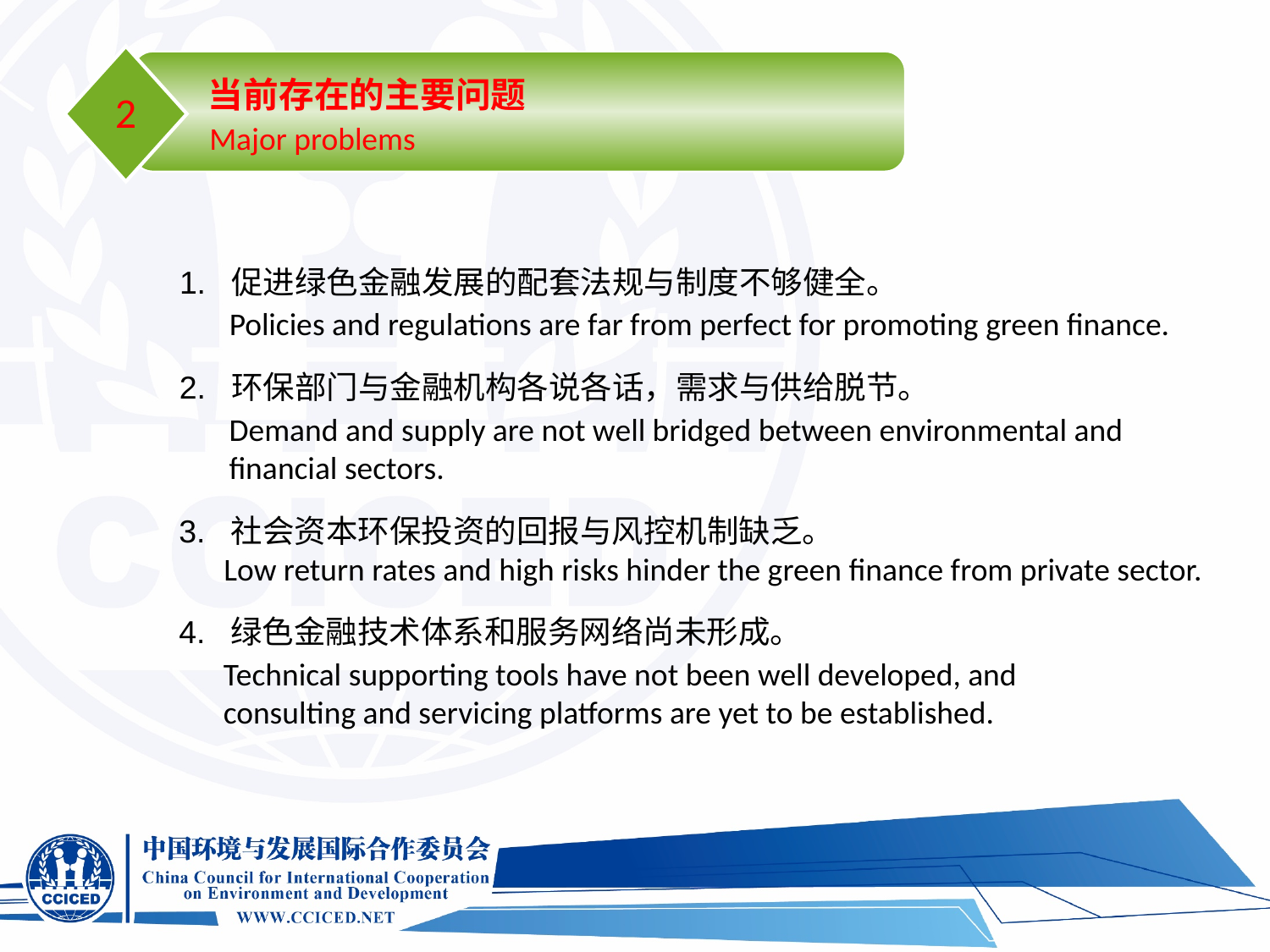

当前存在的主要问题
2
Major problems
1.  促进绿色金融发展的配套法规与制度不够健全。
Policies and regulations are far from perfect for promoting green finance.
2.  环保部门与金融机构各说各话，需求与供给脱节。
Demand and supply are not well bridged between environmental and
financial sectors.
3.  社会资本环保投资的回报与风控机制缺乏。
Low return rates and high risks hinder the green finance from private sector.
4.  绿色金融技术体系和服务网络尚未形成。
Technical supporting tools have not been well developed, and consulting and servicing platforms are yet to be established.